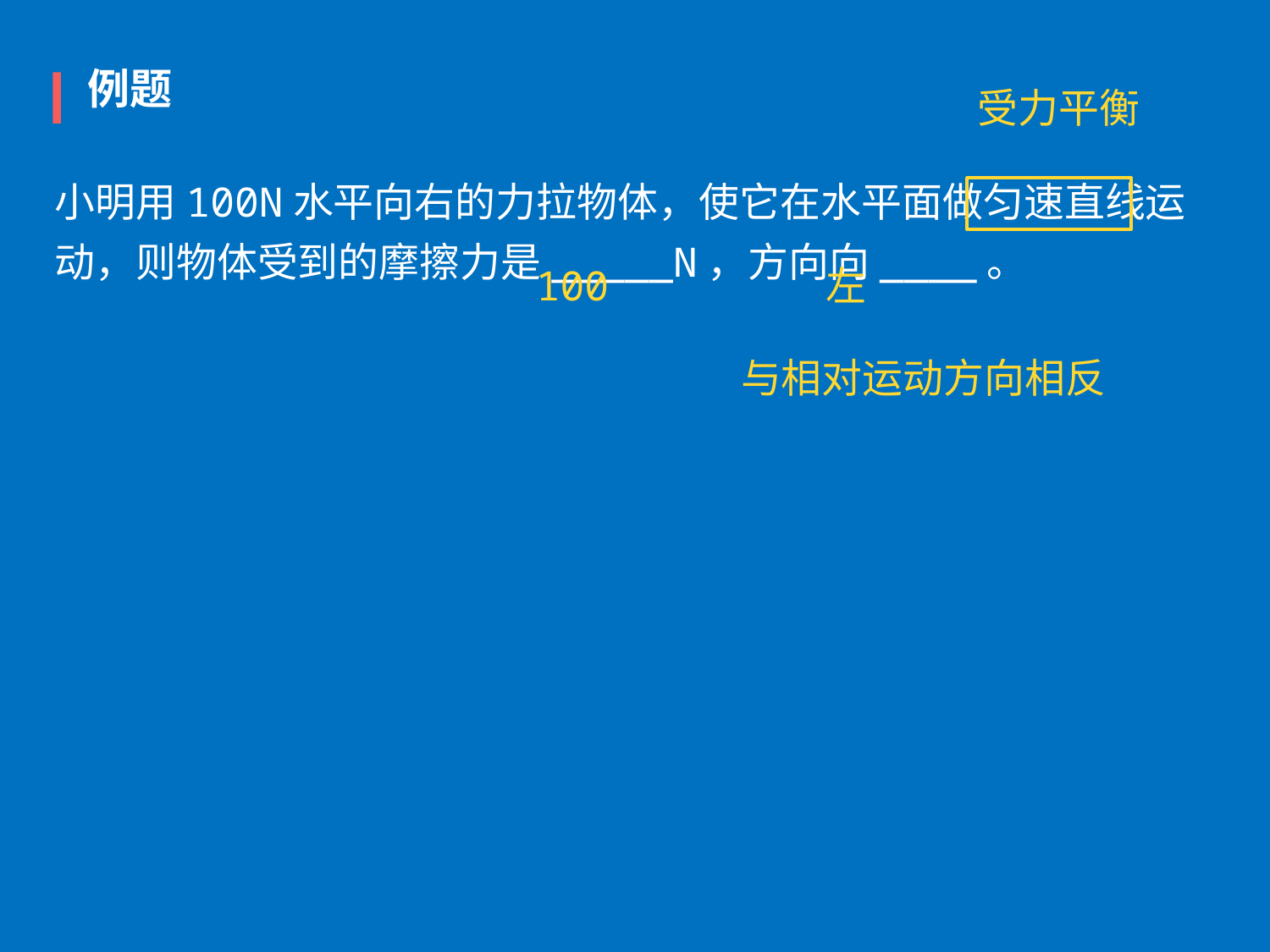

例题
   受力平衡

小明用100N水平向右的力拉物体，使它在水平面做匀速直线运动，则物体受到的摩擦力是_____N，方向向____。

100
左
与相对运动方向相反